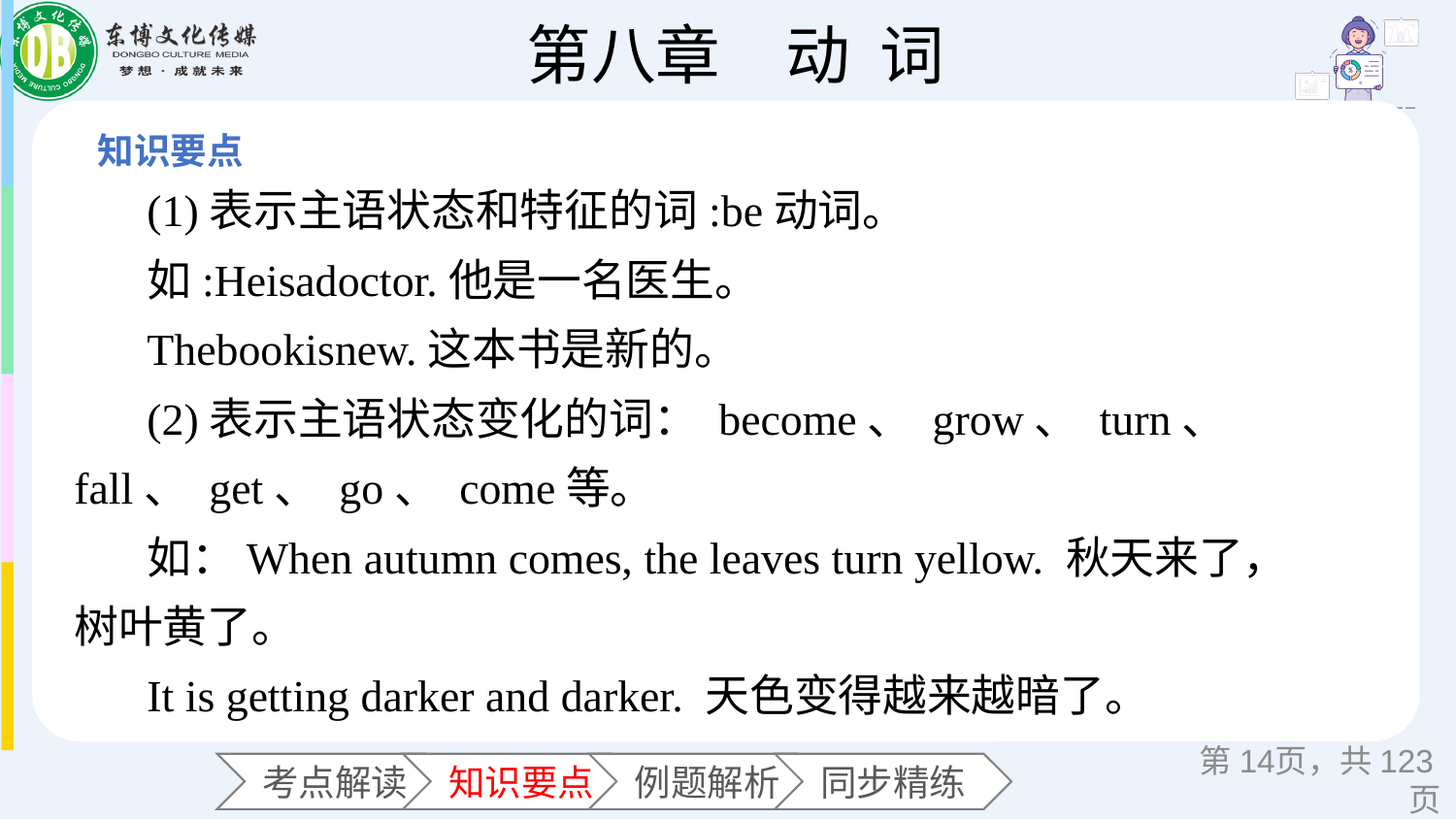

(1)表示主语状态和特征的词:be动词。
如:Heisadoctor.他是一名医生。
Thebookisnew.这本书是新的。
(2)表示主语状态变化的词： become、 grow、 turn、 fall、 get、 go、 come等。
如：When autumn comes, the leaves turn yellow. 秋天来了，树叶黄了。
It is getting darker and darker. 天色变得越来越暗了。
第14页，共123页